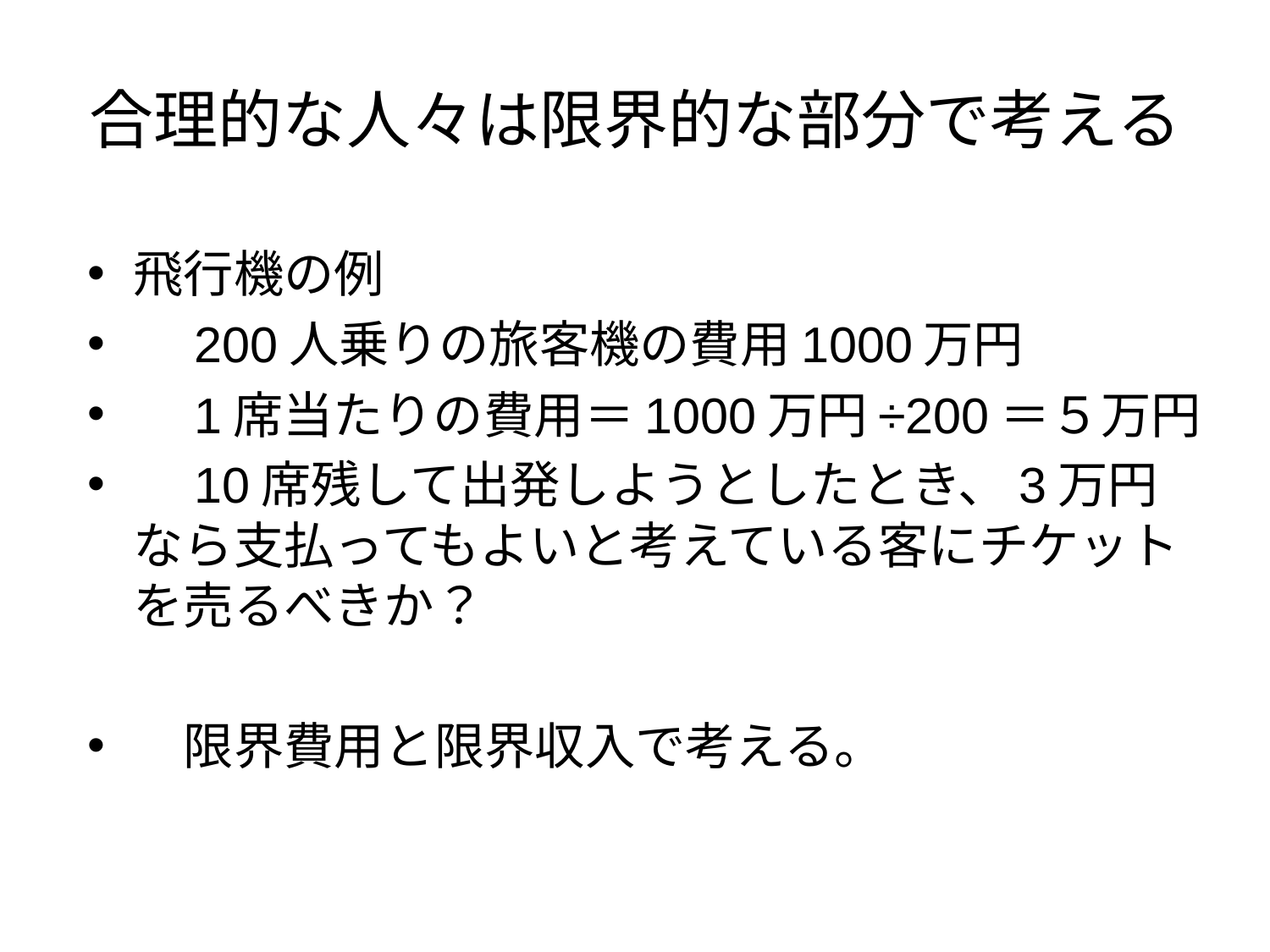

# 合理的な人々は限界的な部分で考える
飛行機の例
　200人乗りの旅客機の費用1000万円
　1席当たりの費用＝1000万円÷200＝５万円
　10席残して出発しようとしたとき、3万円なら支払ってもよいと考えている客にチケットを売るべきか？

　限界費用と限界収入で考える。